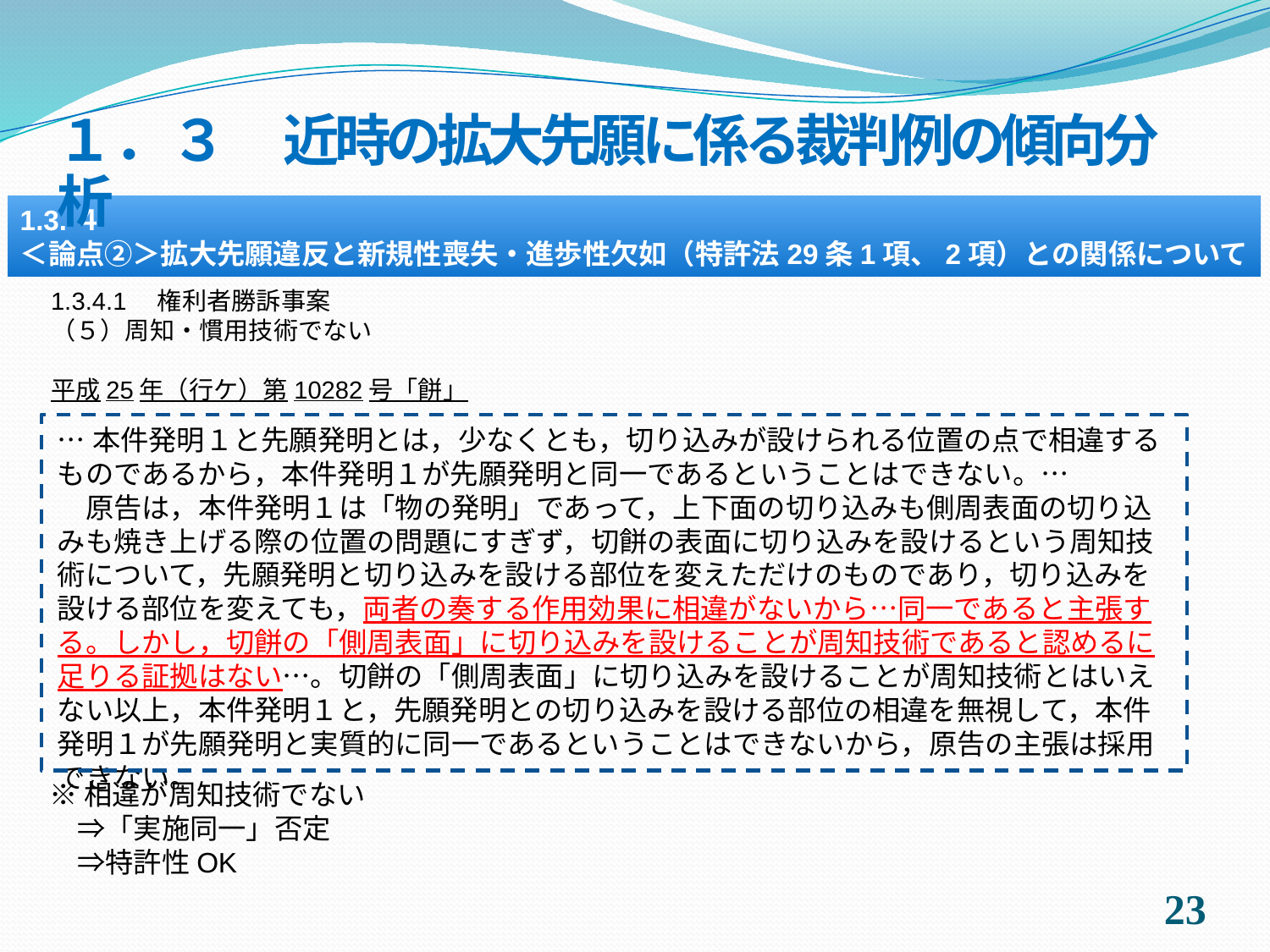

１．３　近時の拡大先願に係る裁判例の傾向分析
1.3.４
＜論点②＞拡大先願違反と新規性喪失・進歩性欠如（特許法29条1項、2項）との関係について
1.3.4.1　権利者勝訴事案
（５）周知・慣用技術でない

平成25年（行ケ）第10282号「餅」

…本件発明１と先願発明とは，少なくとも，切り込みが設けられる位置の点で相違するものであるから，本件発明１が先願発明と同一であるということはできない。…
　原告は，本件発明１は「物の発明」であって，上下面の切り込みも側周表面の切り込みも焼き上げる際の位置の問題にすぎず，切餅の表面に切り込みを設けるという周知技術について，先願発明と切り込みを設ける部位を変えただけのものであり，切り込みを設ける部位を変えても，両者の奏する作用効果に相違がないから…同一であると主張する。しかし，切餅の「側周表面」に切り込みを設けることが周知技術であると認めるに足りる証拠はない…。切餅の「側周表面」に切り込みを設けることが周知技術とはいえない以上，本件発明１と，先願発明との切り込みを設ける部位の相違を無視して，本件発明１が先願発明と実質的に同一であるということはできないから，原告の主張は採用できない。
※相違が周知技術でない
　⇒「実施同一」否定
　⇒特許性OK
23